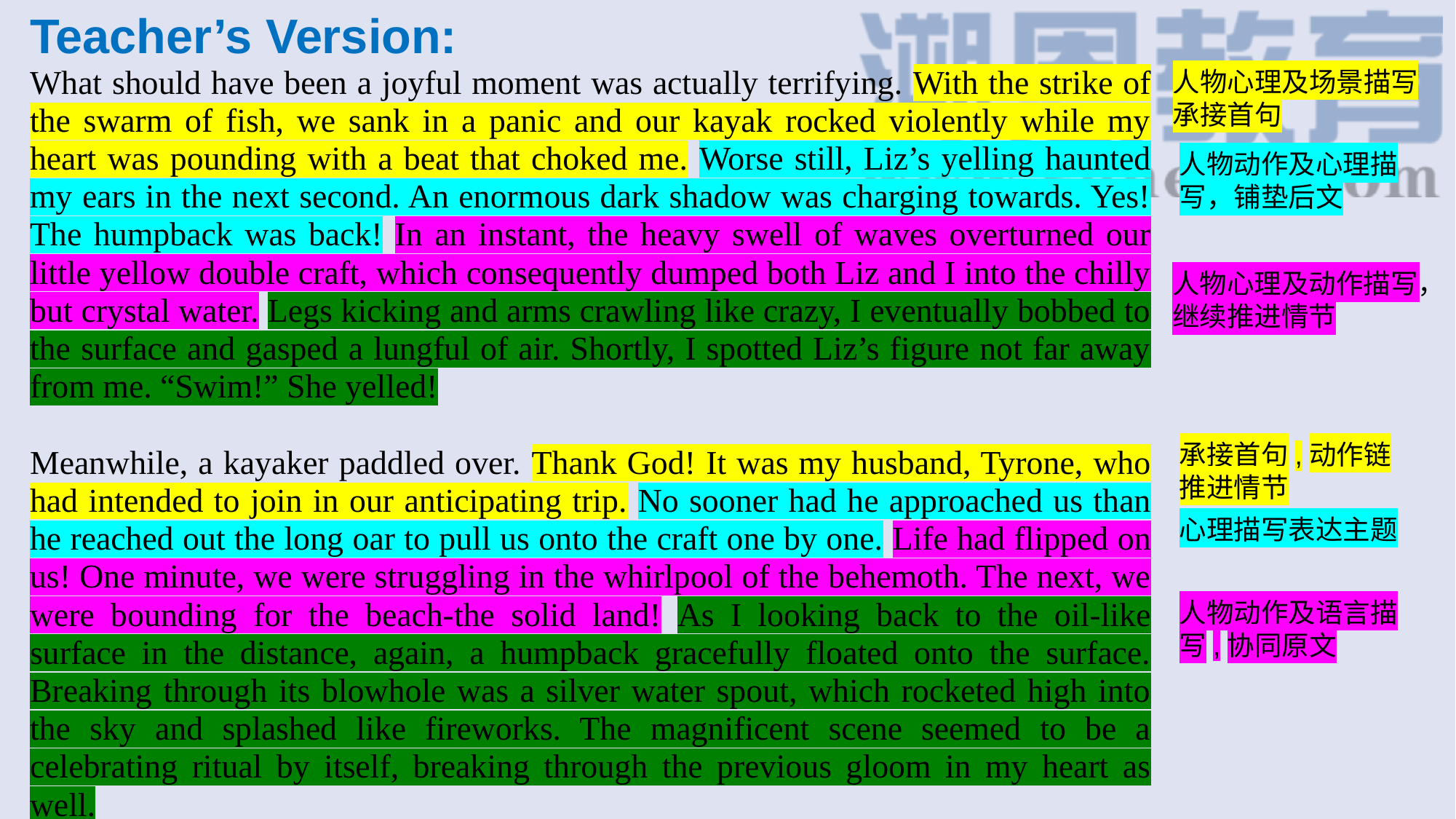

Teacher’s Version:
What should have been a joyful moment was actually terrifying. With the strike of the swarm of fish, we sank in a panic and our kayak rocked violently while my heart was pounding with a beat that choked me. Worse still, Liz’s yelling haunted my ears in the next second. An enormous dark shadow was charging towards. Yes! The humpback was back! In an instant, the heavy swell of waves overturned our little yellow double craft, which consequently dumped both Liz and I into the chilly but crystal water. Legs kicking and arms crawling like crazy, I eventually bobbed to the surface and gasped a lungful of air. Shortly, I spotted Liz’s figure not far away from me. “Swim!” She yelled!

Meanwhile, a kayaker paddled over. Thank God! It was my husband, Tyrone, who had intended to join in our anticipating trip. No sooner had he approached us than he reached out the long oar to pull us onto the craft one by one. Life had flipped on us! One minute, we were struggling in the whirlpool of the behemoth. The next, we were bounding for the beach-the solid land! As I looking back to the oil-like surface in the distance, again, a humpback gracefully floated onto the surface. Breaking through its blowhole was a silver water spout, which rocketed high into the sky and splashed like fireworks. The magnificent scene seemed to be a celebrating ritual by itself, breaking through the previous gloom in my heart as well.
人物心理及场景描写
承接首句
人物动作及心理描写，铺垫后文
人物心理及动作描写，继续推进情节
承接首句,动作链推进情节
心理描写表达主题
人物动作及语言描写,协同原文